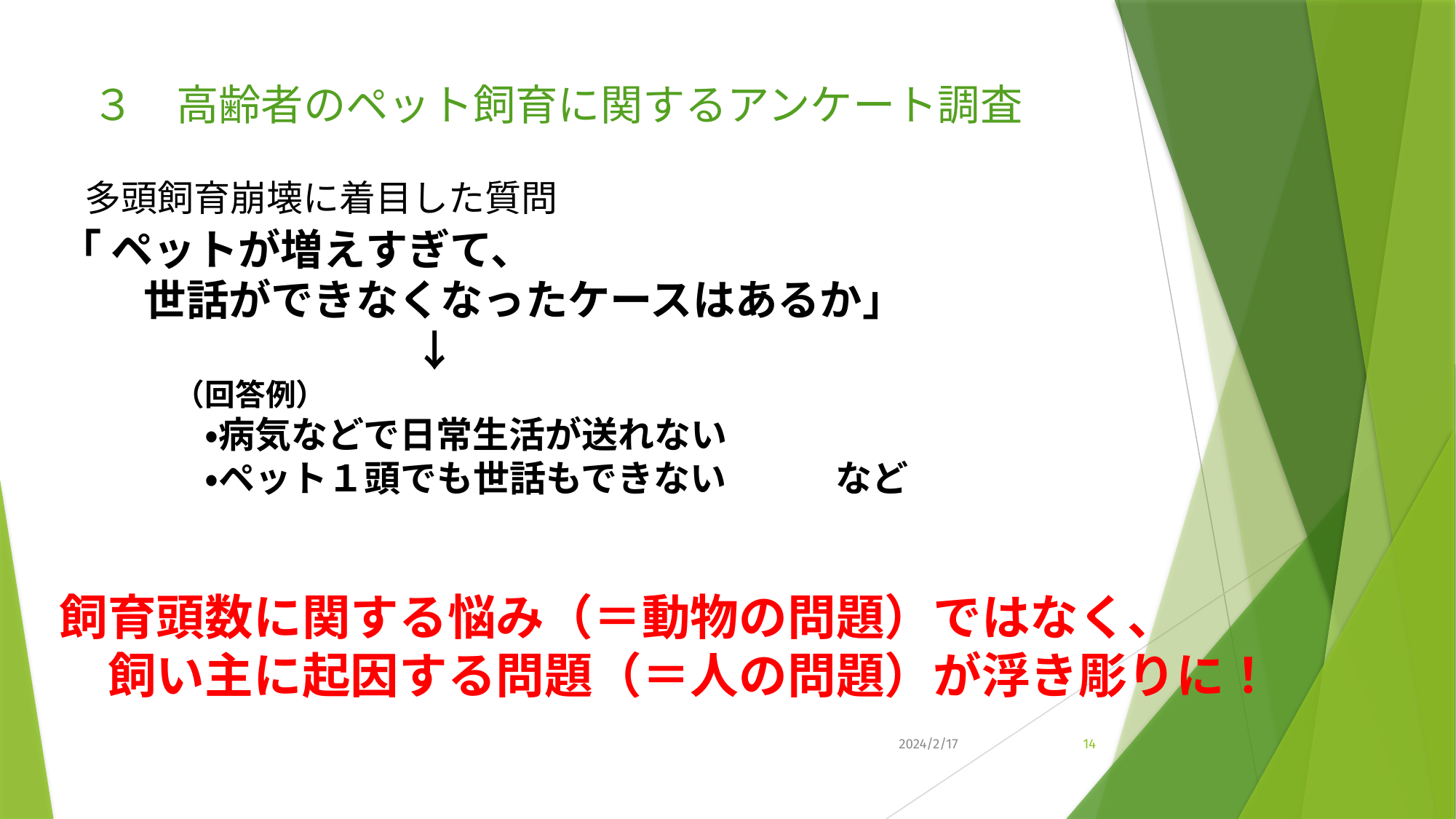

# ３　高齢者のペット飼育に関するアンケート調査
 多頭飼育崩壊に着目した質問
「 ペットが増えすぎて、
　　世話ができなくなったケースはあるか」
　　　　　　　　　　　　　↓
　　　　（回答例）
　　　　・病気などで日常生活が送れない
　　　　・ペット１頭でも世話もできない　　　など

飼育頭数に関する悩み（＝動物の問題）ではなく、
　飼い主に起因する問題（＝人の問題）が浮き彫りに！
2024/2/17
14